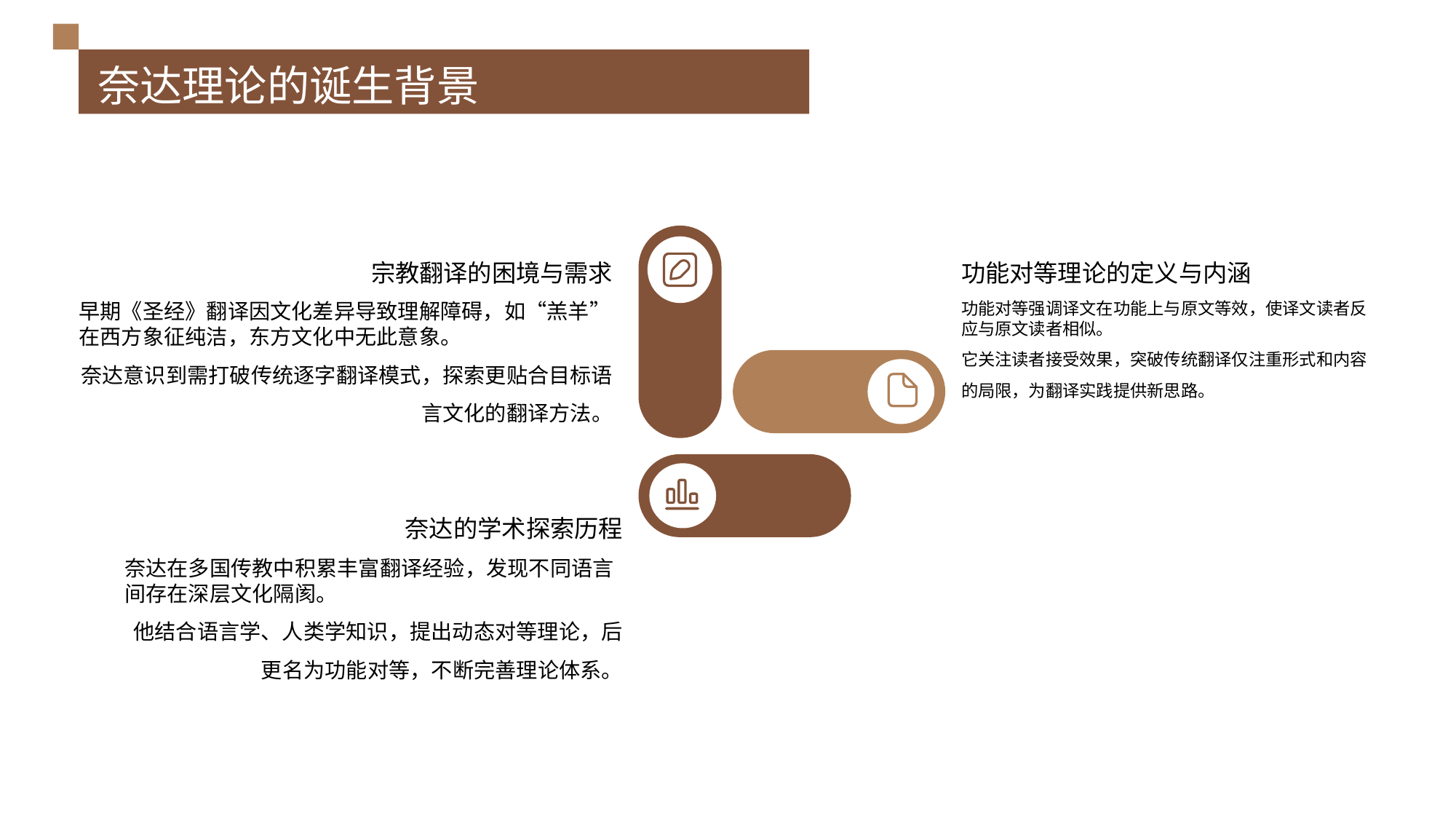

奈达理论的诞生背景
宗教翻译的困境与需求
功能对等理论的定义与内涵

早期《圣经》翻译因文化差异导致理解障碍，如“羔羊”在西方象征纯洁，东方文化中无此意象。
奈达意识到需打破传统逐字翻译模式，探索更贴合目标语言文化的翻译方法。
功能对等强调译文在功能上与原文等效，使译文读者反应与原文读者相似。
它关注读者接受效果，突破传统翻译仅注重形式和内容的局限，为翻译实践提供新思路。

奈达的学术探索历程

奈达在多国传教中积累丰富翻译经验，发现不同语言间存在深层文化隔阂。
他结合语言学、人类学知识，提出动态对等理论，后更名为功能对等，不断完善理论体系。